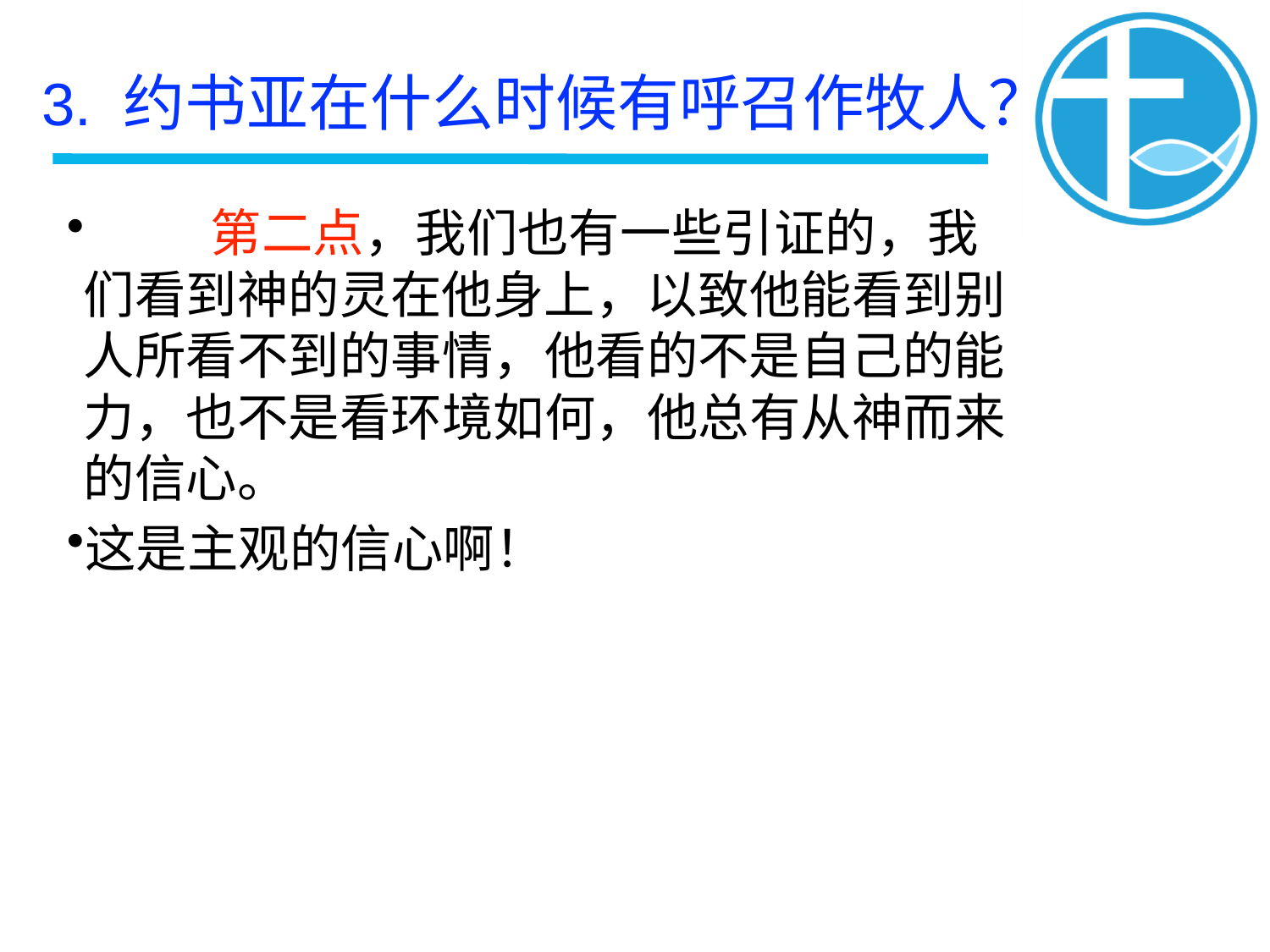

3. 约书亚在什么时候有呼召作牧人？
	第二点，我们也有一些引证的，我们看到神的灵在他身上，以致他能看到别人所看不到的事情，他看的不是自己的能力，也不是看环境如何，他总有从神而来的信心。
这是主观的信心啊！